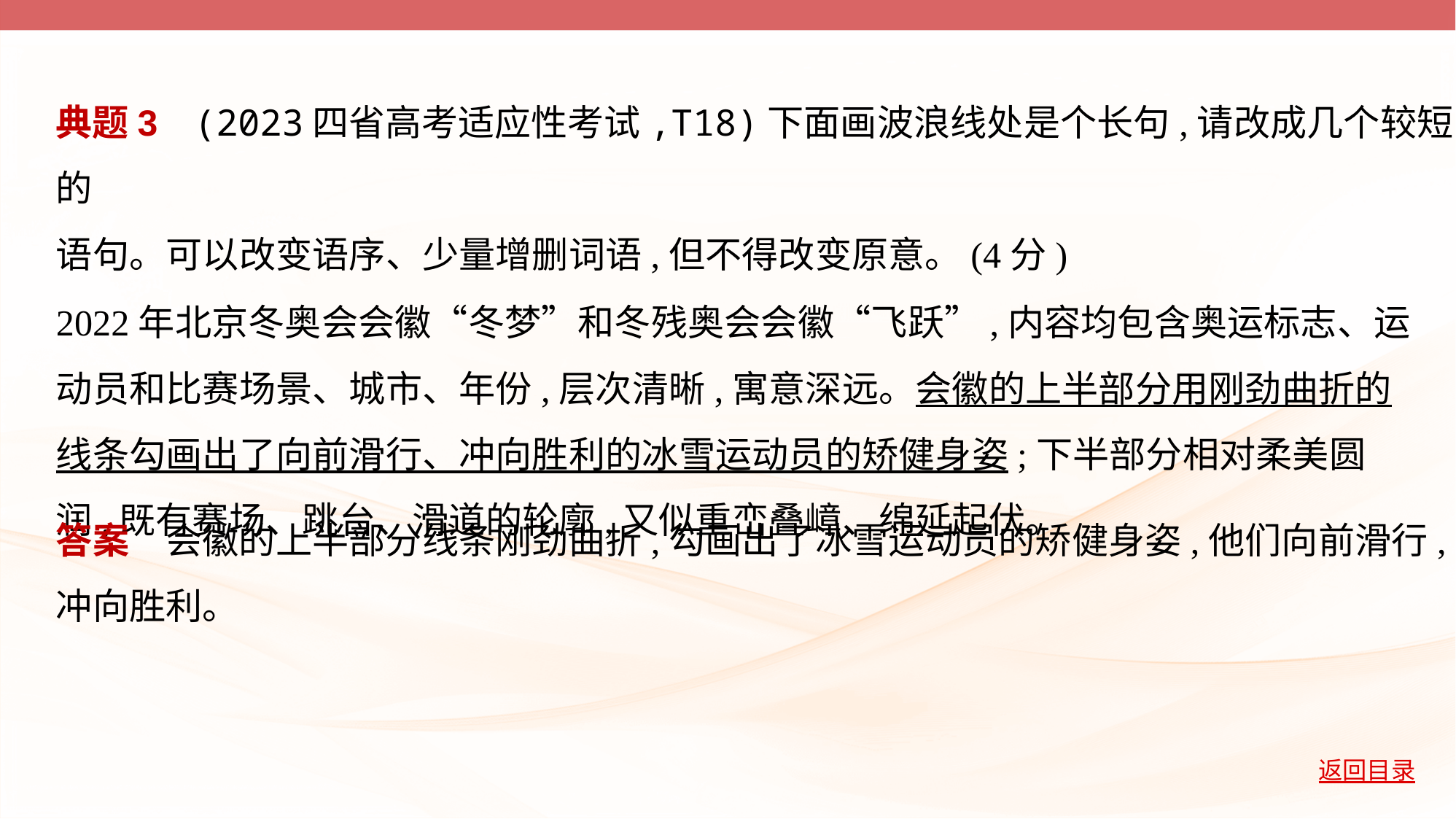

典题3    (2023四省高考适应性考试,T18)下面画波浪线处是个长句,请改成几个较短的
语句。可以改变语序、少量增删词语,但不得改变原意。(4分)
2022年北京冬奥会会徽“冬梦”和冬残奥会会徽“飞跃”,内容均包含奥运标志、运
动员和比赛场景、城市、年份,层次清晰,寓意深远。会徽的上半部分用刚劲曲折的
线条勾画出了向前滑行、冲向胜利的冰雪运动员的矫健身姿;下半部分相对柔美圆
润,既有赛场、跳台、滑道的轮廓,又似重峦叠嶂、绵延起伏。
答案　会徽的上半部分线条刚劲曲折,勾画出了冰雪运动员的矫健身姿,他们向前滑行,
冲向胜利。